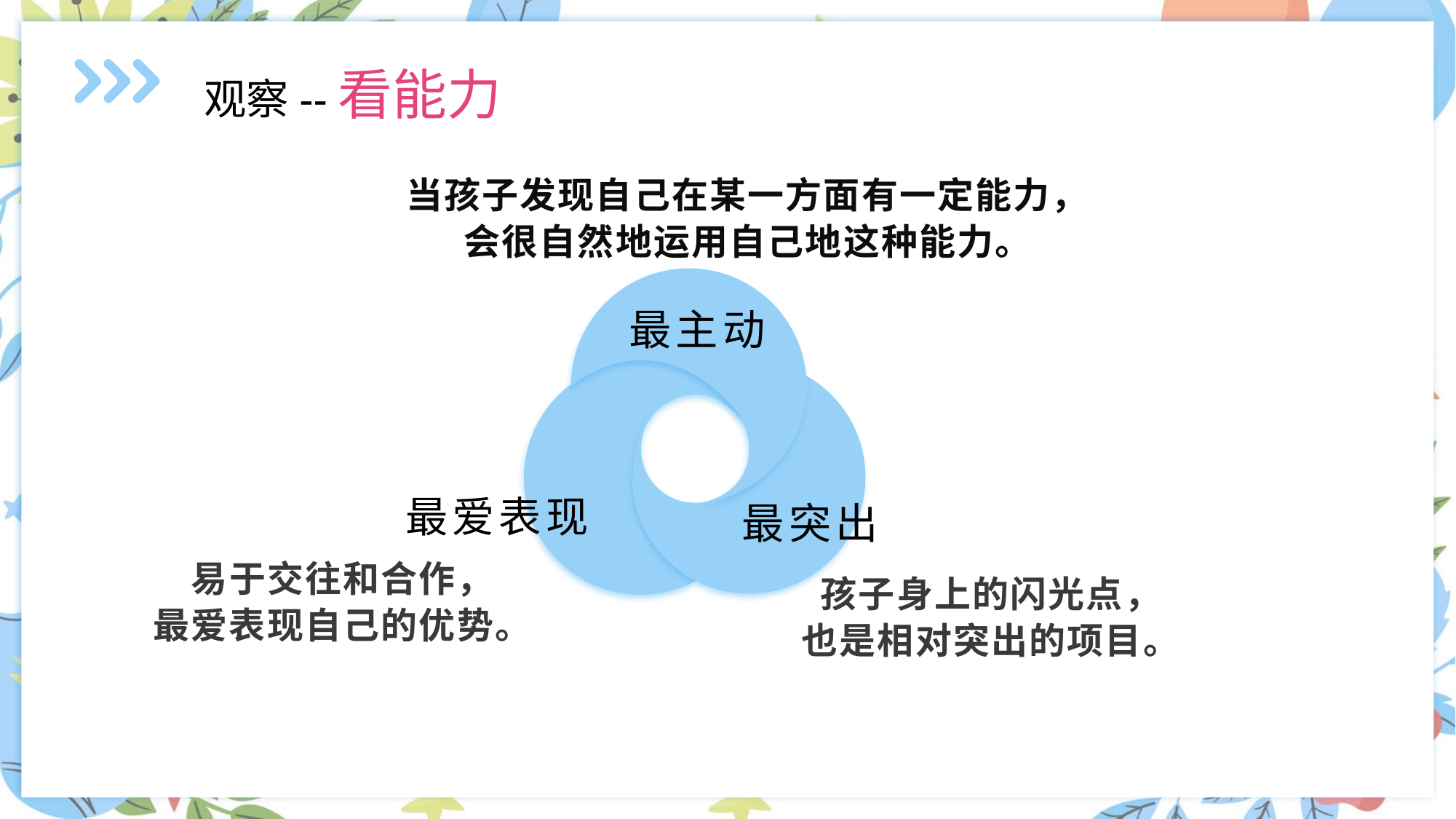

观察--看能力

当孩子发现自己在某一方面有一定能力，会很自然地运用自己地这种能力。

最主动

最爱表现
最突出
易于交往和合作，
最爱表现自己的优势。
孩子身上的闪光点，
也是相对突出的项目。